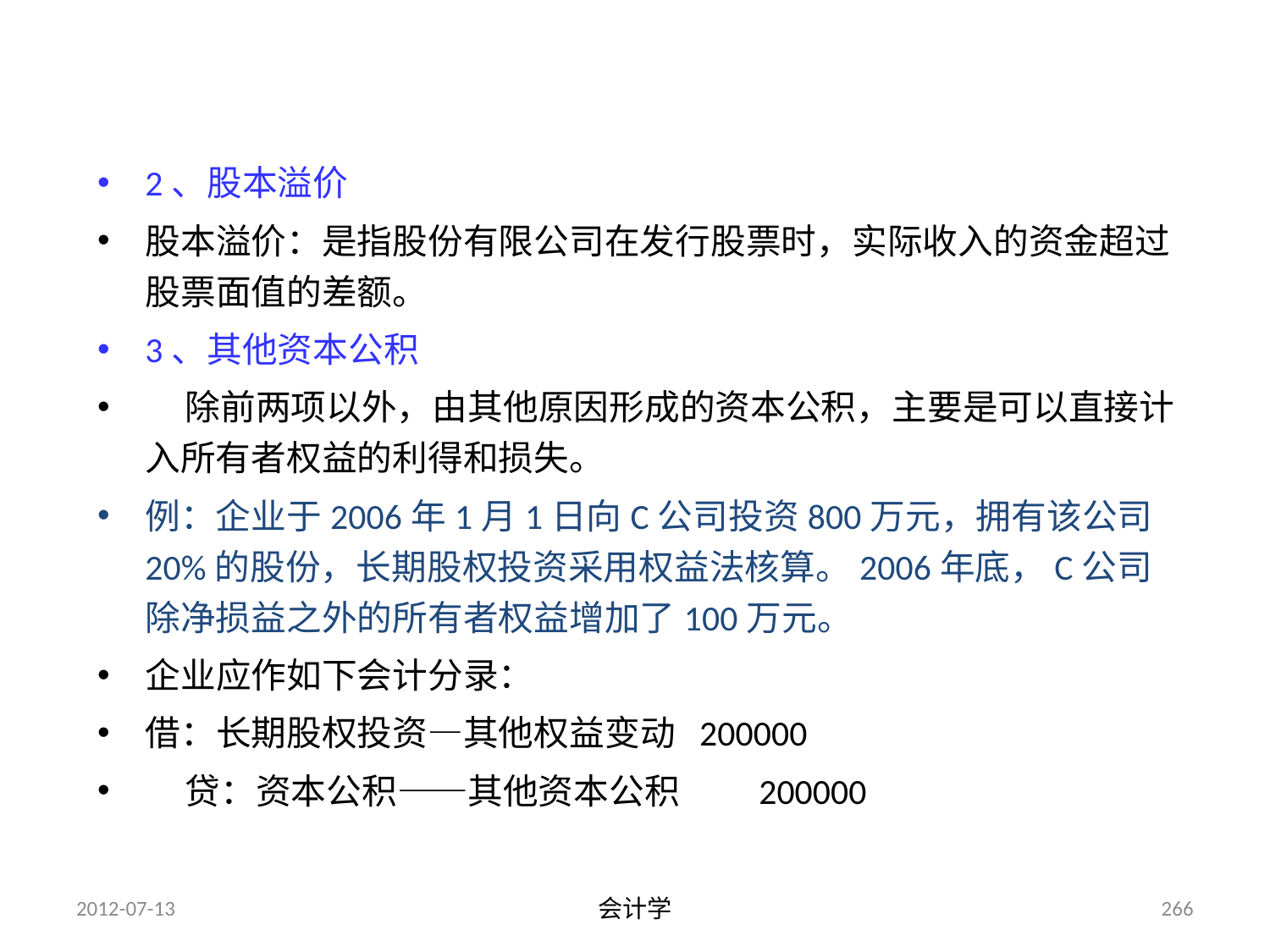

2、股本溢价
股本溢价：是指股份有限公司在发行股票时，实际收入的资金超过股票面值的差额。
3、其他资本公积
    除前两项以外，由其他原因形成的资本公积，主要是可以直接计入所有者权益的利得和损失。
例：企业于2006年1月1日向C公司投资800万元，拥有该公司20%的股份，长期股权投资采用权益法核算。2006年底，C公司除净损益之外的所有者权益增加了100万元。
企业应作如下会计分录：
借：长期股权投资—其他权益变动  200000
    贷：资本公积——其他资本公积         200000
2012-07-13
会计学
266